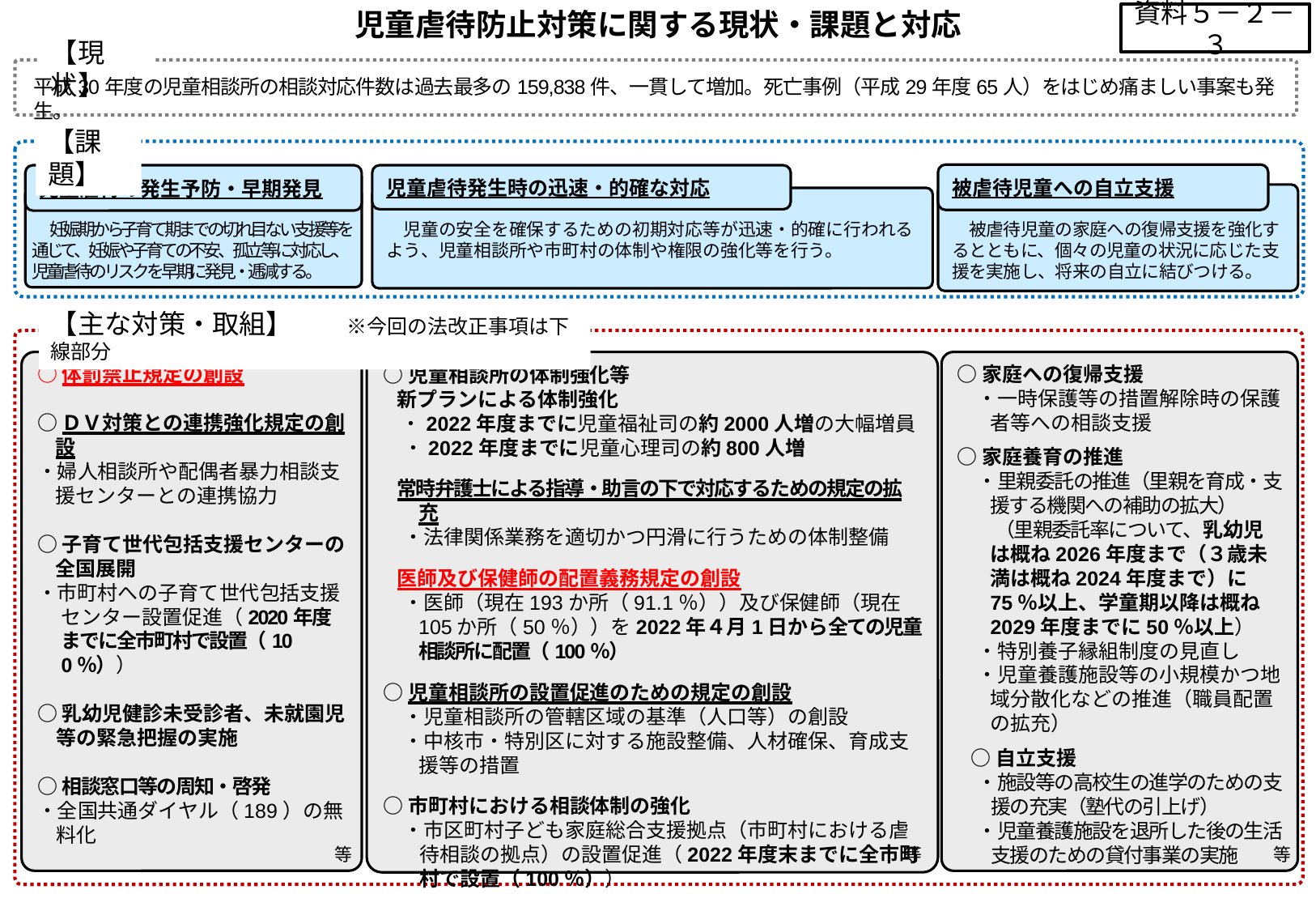

児童虐待防止対策に関する現状・課題と対応
資料５－２－３
【現状】

平成30年度の児童相談所の相談対応件数は過去最多の159,838件、一貫して増加。死亡事例（平成29年度65人）をはじめ痛ましい事案も発生。
【課題】

被虐待児童への自立支援
児童虐待の発生予防・早期発見
児童虐待発生時の迅速・的確な対応

　被虐待児童の家庭への復帰支援を強化するとともに、個々の児童の状況に応じた支援を実施し、将来の自立に結びつける。

　妊娠期から子育て期までの切れ目ない支援等を通じて、妊娠や子育ての不安、孤立等に対応し、児童虐待のリスクを早期に発見・逓減する。

　児童の安全を確保するための初期対応等が迅速・的確に行われるよう、児童相談所や市町村の体制や権限の強化等を行う。

【主な対策・取組】　　※今回の法改正事項は下線部分

○児童相談所の体制強化等
  新プランによる体制強化
   ・2022年度までに児童福祉司の約2000人増の大幅増員
　・2022年度までに児童心理司の約800人増

  常時弁護士による指導・助言の下で対応するための規定の拡充
　・法律関係業務を適切かつ円滑に行うための体制整備

  医師及び保健師の配置義務規定の創設
　・医師（現在193か所（91.1％））及び保健師（現在105か所（50％））を2022年４月1日から全ての児童相談所に配置（100％）

○児童相談所の設置促進のための規定の創設
　・児童相談所の管轄区域の基準（人口等）の創設
　・中核市・特別区に対する施設整備、人材確保、育成支援等の措置

○市町村における相談体制の強化
　・市区町村子ども家庭総合支援拠点（市町村における虐待相談の拠点）の設置促進（2022年度末までに全市町村で設置（100％））
○体罰禁止規定の創設

○ＤＶ対策との連携強化規定の創設
・婦人相談所や配偶者暴力相談支援センターとの連携協力

○子育て世代包括支援センターの全国展開
・市町村への子育て世代包括支援センター設置促進（2020年度までに全市町村で設置（100％））

○乳幼児健診未受診者、未就園児等の緊急把握の実施

○相談窓口等の周知・啓発
・全国共通ダイヤル（189）の無料化

○家庭への復帰支援
　・一時保護等の措置解除時の保護者等への相談支援
○家庭養育の推進
　・里親委託の推進（里親を育成・支援する機関への補助の拡大）
　　（里親委託率について、乳幼児は概ね2026年度まで（３歳未満は概ね2024年度まで）に75％以上、学童期以降は概ね2029年度までに50％以上）
　・特別養子縁組制度の見直し
　・児童養護施設等の小規模かつ地域分散化などの推進（職員配置の拡充）
○自立支援
　・施設等の高校生の進学のための支援の充実（塾代の引上げ）
　・児童養護施設を退所した後の生活支援のための貸付事業の実施
等
等
等